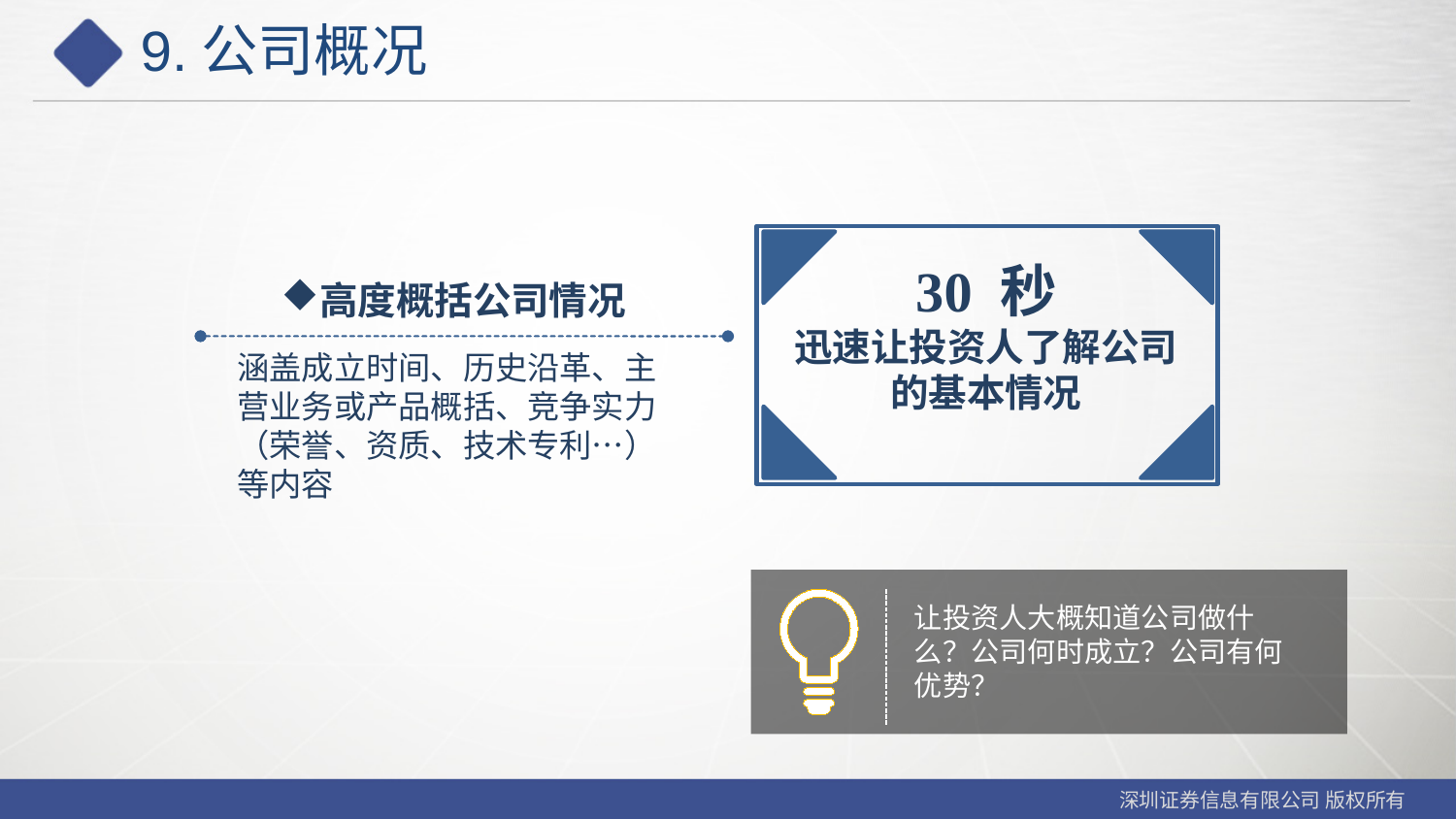

# 9.公司概况

30 秒
迅速让投资人了解公司的基本情况
高度概括公司情况
涵盖成立时间、历史沿革、主营业务或产品概括、竞争实力（荣誉、资质、技术专利…）等内容

让投资人大概知道公司做什么？公司何时成立？公司有何优势？
深圳证券信息有限公司 版权所有